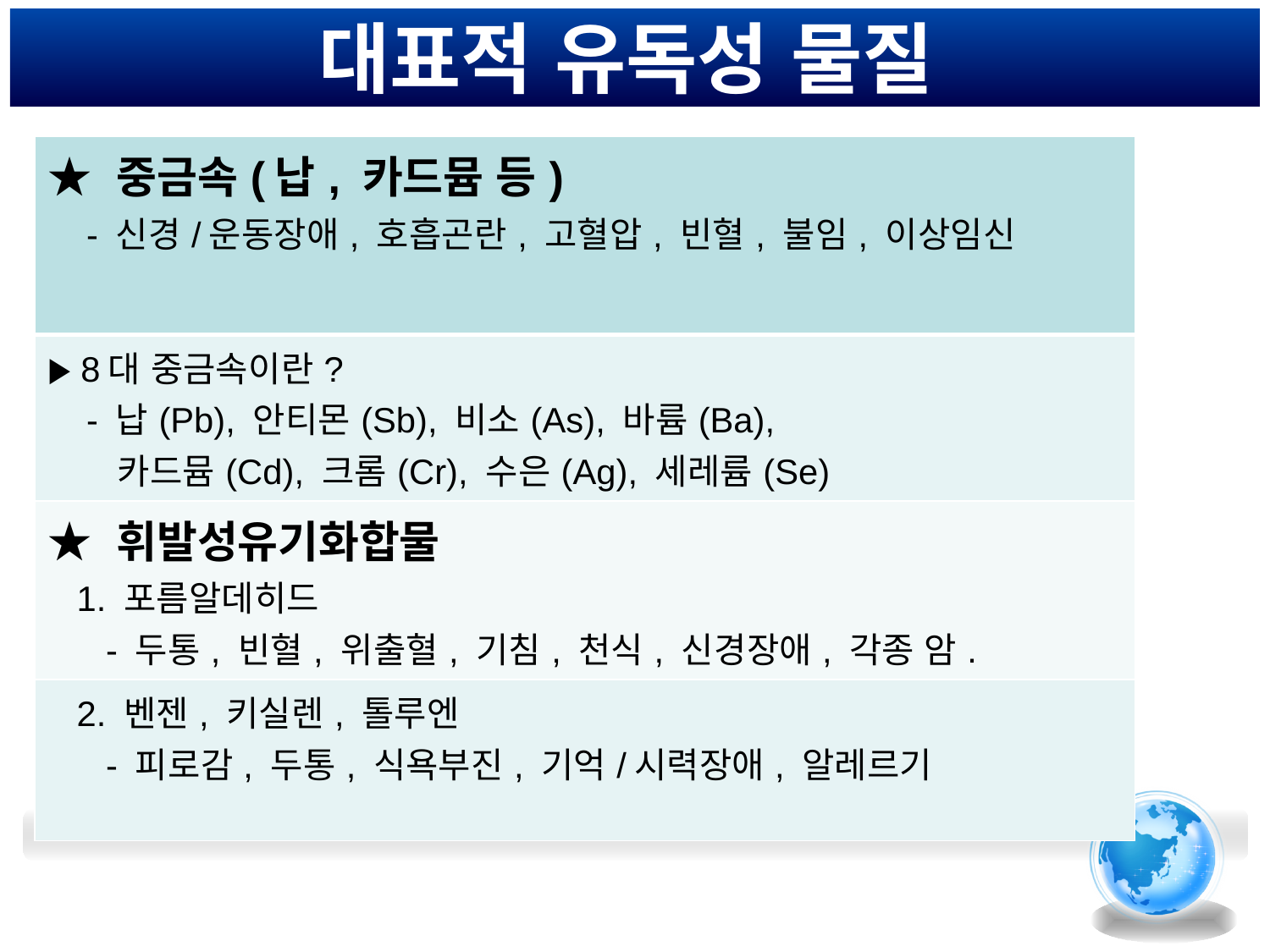

# 대표적 유독성 물질
| ★ 중금속(납, 카드뮴 등) - 신경/운동장애, 호흡곤란, 고혈압, 빈혈, 불임, 이상임신 |
| --- |
| ▶ 8대 중금속이란? - 납(Pb), 안티몬(Sb), 비소(As), 바륨(Ba), 카드뮴(Cd), 크롬(Cr), 수은(Ag), 세레륨(Se) |
| ★ 휘발성유기화합물 1. 포름알데히드 - 두통, 빈혈, 위출혈, 기침, 천식, 신경장애, 각종 암. |
| 2. 벤젠, 키실렌, 톨루엔 - 피로감, 두통, 식욕부진, 기억/시력장애, 알레르기 |